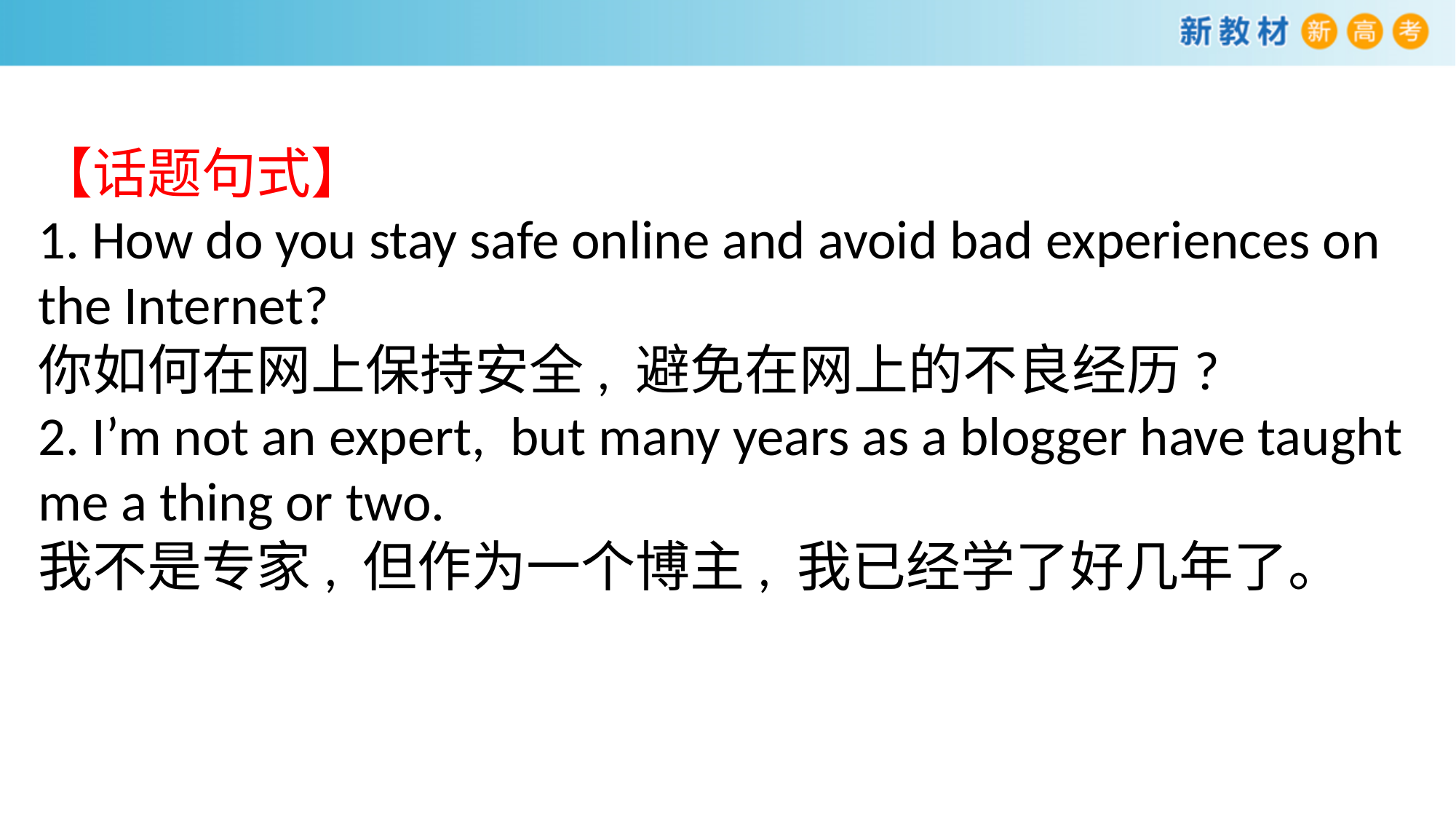

【话题句式】
1. How do you stay safe online and avoid bad experiences on the Internet?
你如何在网上保持安全, 避免在网上的不良经历?
2. I’m not an expert,  but many years as a blogger have taught me a thing or two.
我不是专家, 但作为一个博主, 我已经学了好几年了。